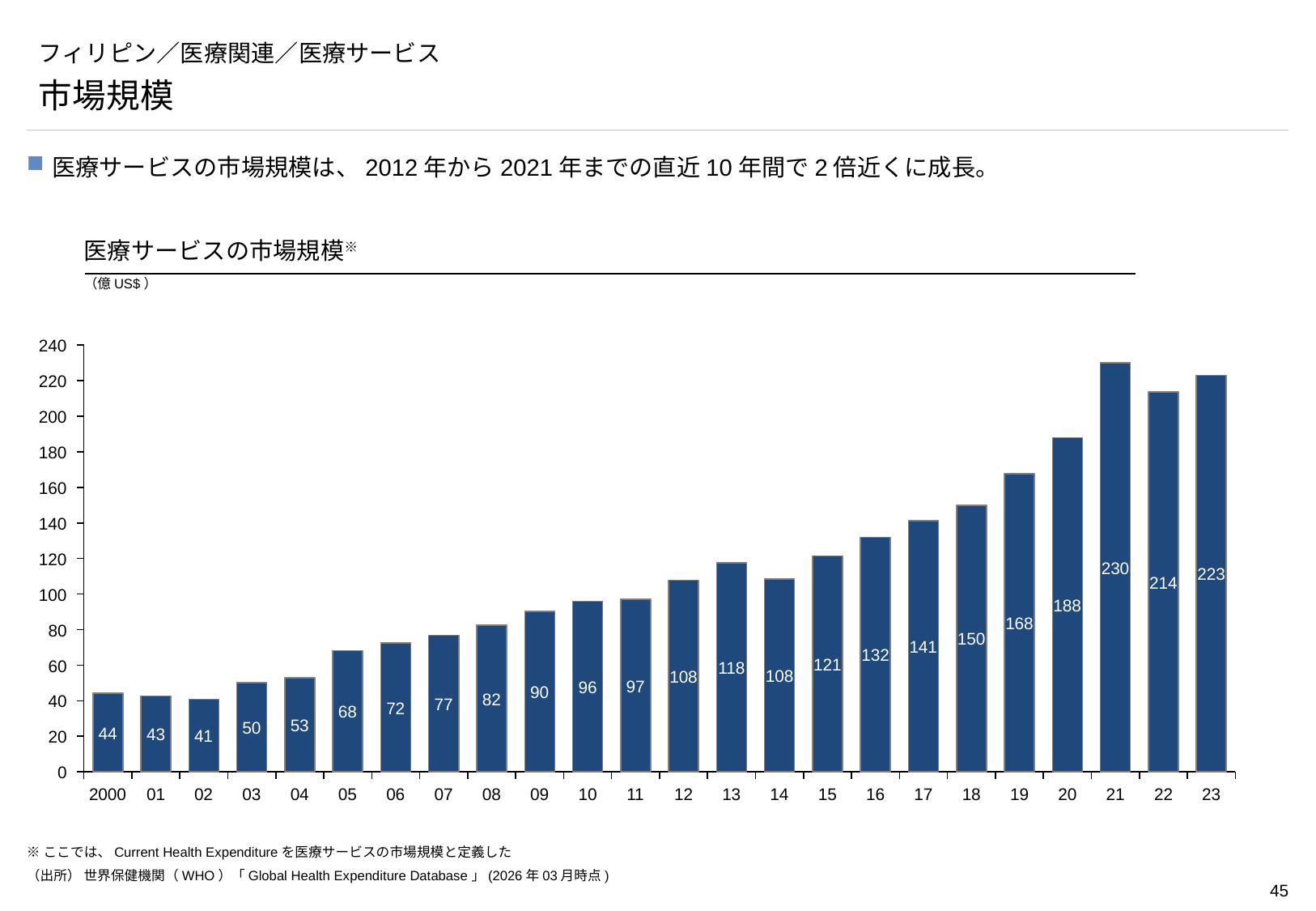

# フィリピン／医療関連／医療サービス
市場規模
医療サービスの市場規模は、2012年から2021年までの直近10年間で2倍近くに成長。
医療サービスの市場規模※
（億US$）

### Chart

| Category |  |
|---|---|
240
220
200
180
160
140
120
230
223
214
100
188
168
80
150
141
132
121
60
118
108
108
97
96
90
82
40
77
72
68
53
50
44
43
41
20
0
2000
01
02
03
04
05
06
07
08
09
10
11
12
13
14
15
16
17
18
19
20
21
22
23
※ここでは、Current Health Expenditureを医療サービスの市場規模と定義した
（出所） 世界保健機関（WHO）「Global Health Expenditure Database」(2026年03月時点)